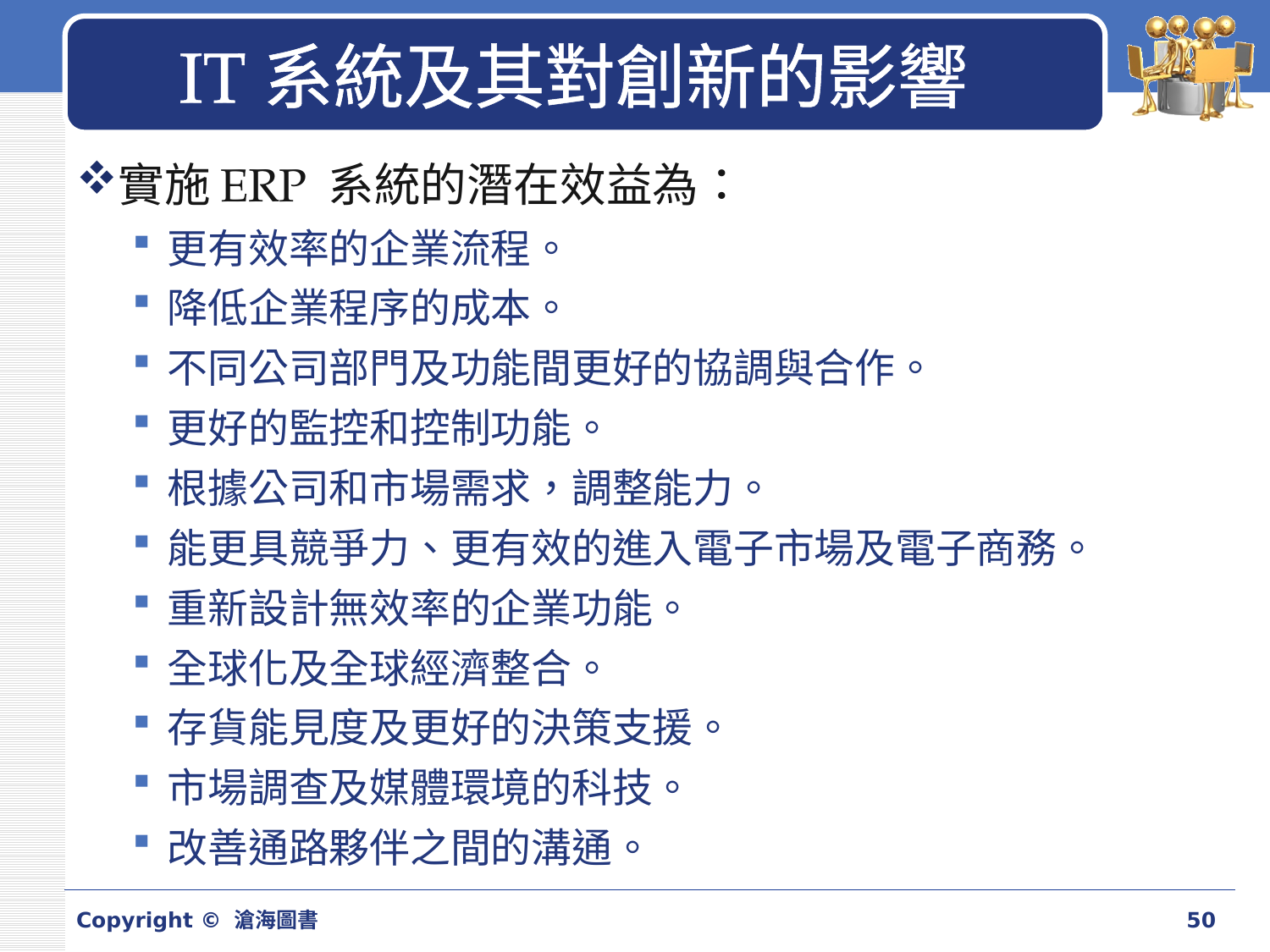

# IT系統及其對創新的影響
實施ERP 系統的潛在效益為：
更有效率的企業流程。
降低企業程序的成本。
不同公司部門及功能間更好的協調與合作。
更好的監控和控制功能。
根據公司和市場需求，調整能力。
能更具競爭力、更有效的進入電子市場及電子商務。
重新設計無效率的企業功能。
全球化及全球經濟整合。
存貨能見度及更好的決策支援。
市場調查及媒體環境的科技。
改善通路夥伴之間的溝通。
Copyright © 滄海圖書
50